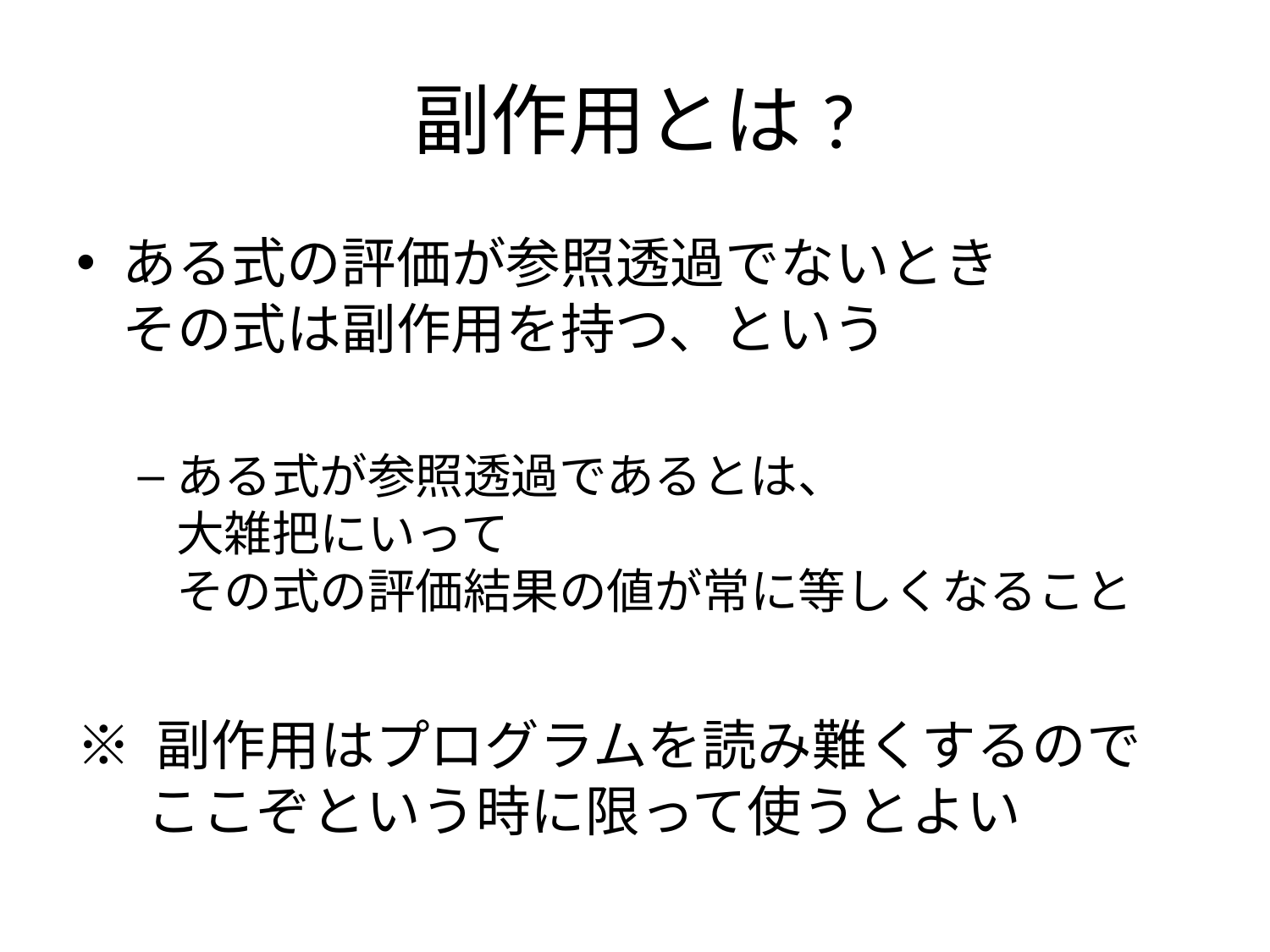

# 副作用とは?
ある式の評価が参照透過でないとき
その式は副作用を持つ、という

ある式が参照透過であるとは、
大雑把にいって
その式の評価結果の値が常に等しくなること

※ 副作用はプログラムを読み難くするので
  ここぞという時に限って使うとよい